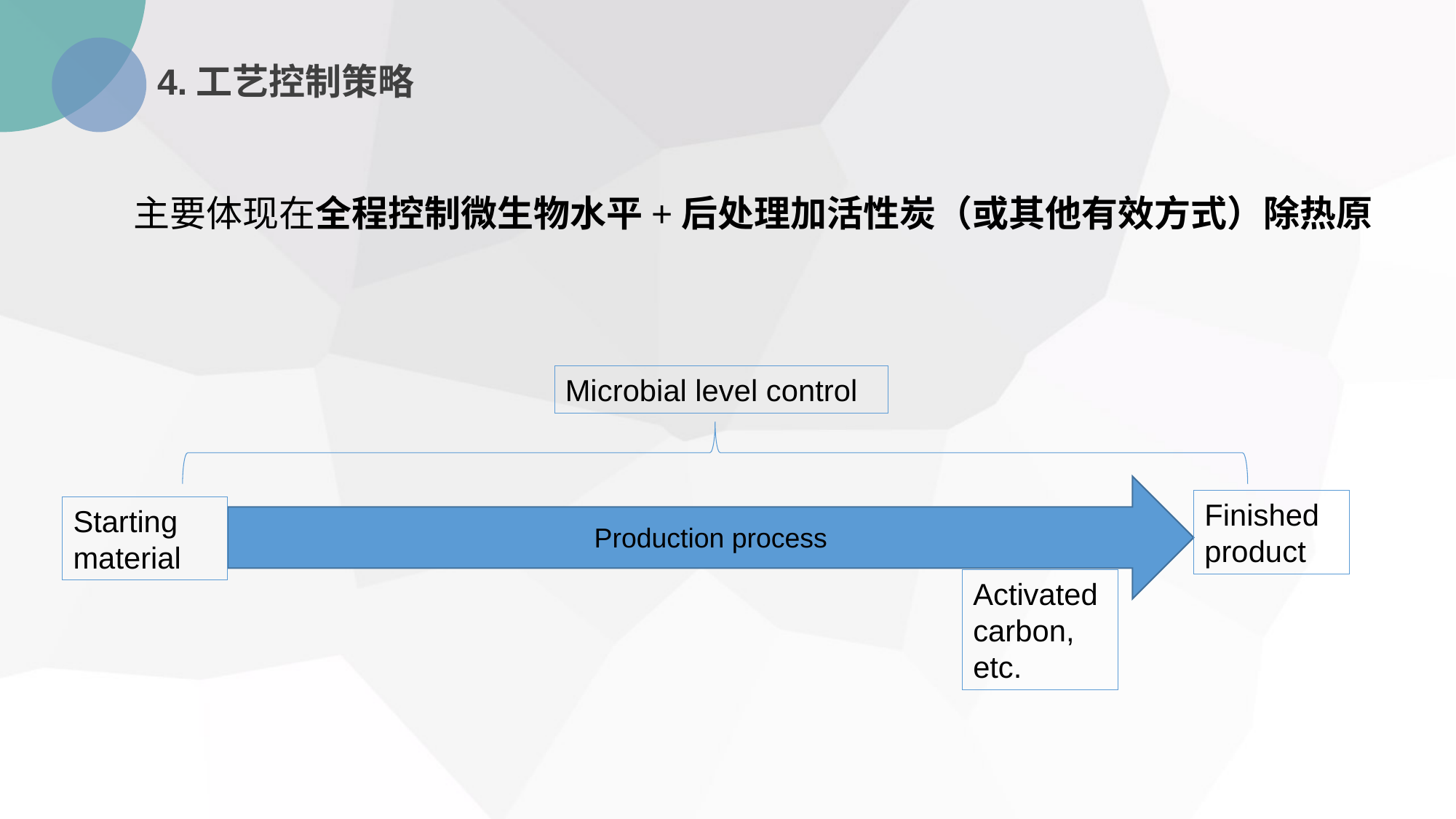

4.工艺控制策略
主要体现在全程控制微生物水平+后处理加活性炭（或其他有效方式）除热原

Microbial level control

Finished product
Starting material

Activated carbon, etc.
Production process